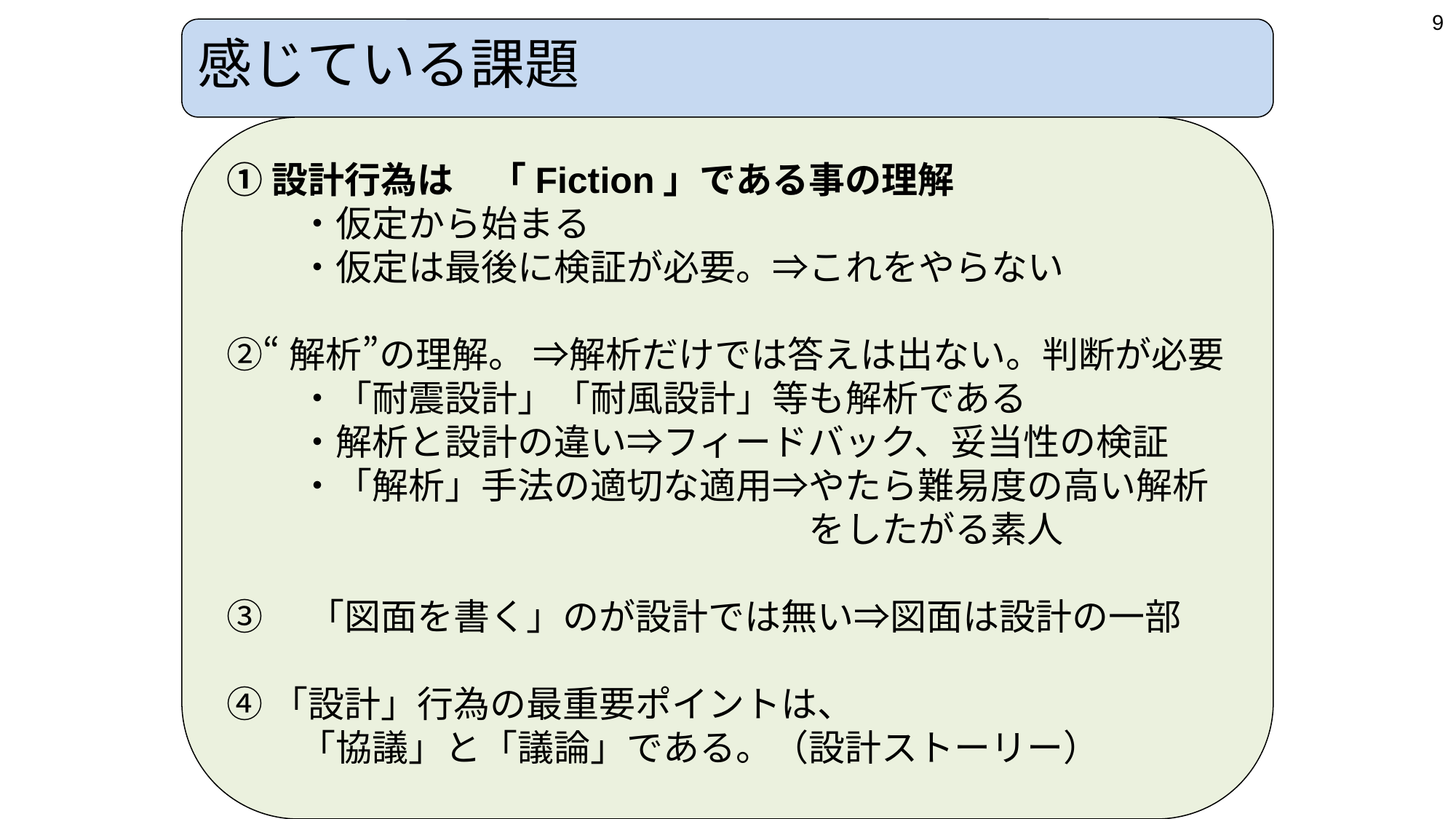

9
感じている課題
①設計行為は　「Fiction」である事の理解
　　・仮定から始まる
　　・仮定は最後に検証が必要。⇒これをやらない

②“解析”の理解。 ⇒解析だけでは答えは出ない。判断が必要
　　・「耐震設計」「耐風設計」等も解析である
　　・解析と設計の違い⇒フィードバック、妥当性の検証
　　・「解析」手法の適切な適用⇒やたら難易度の高い解析
　　　　　　　　　　　　　　　　をしたがる素人

③　「図面を書く」のが設計では無い⇒図面は設計の一部

④「設計」行為の最重要ポイントは、
　　「協議」と「議論」である。（設計ストーリー）